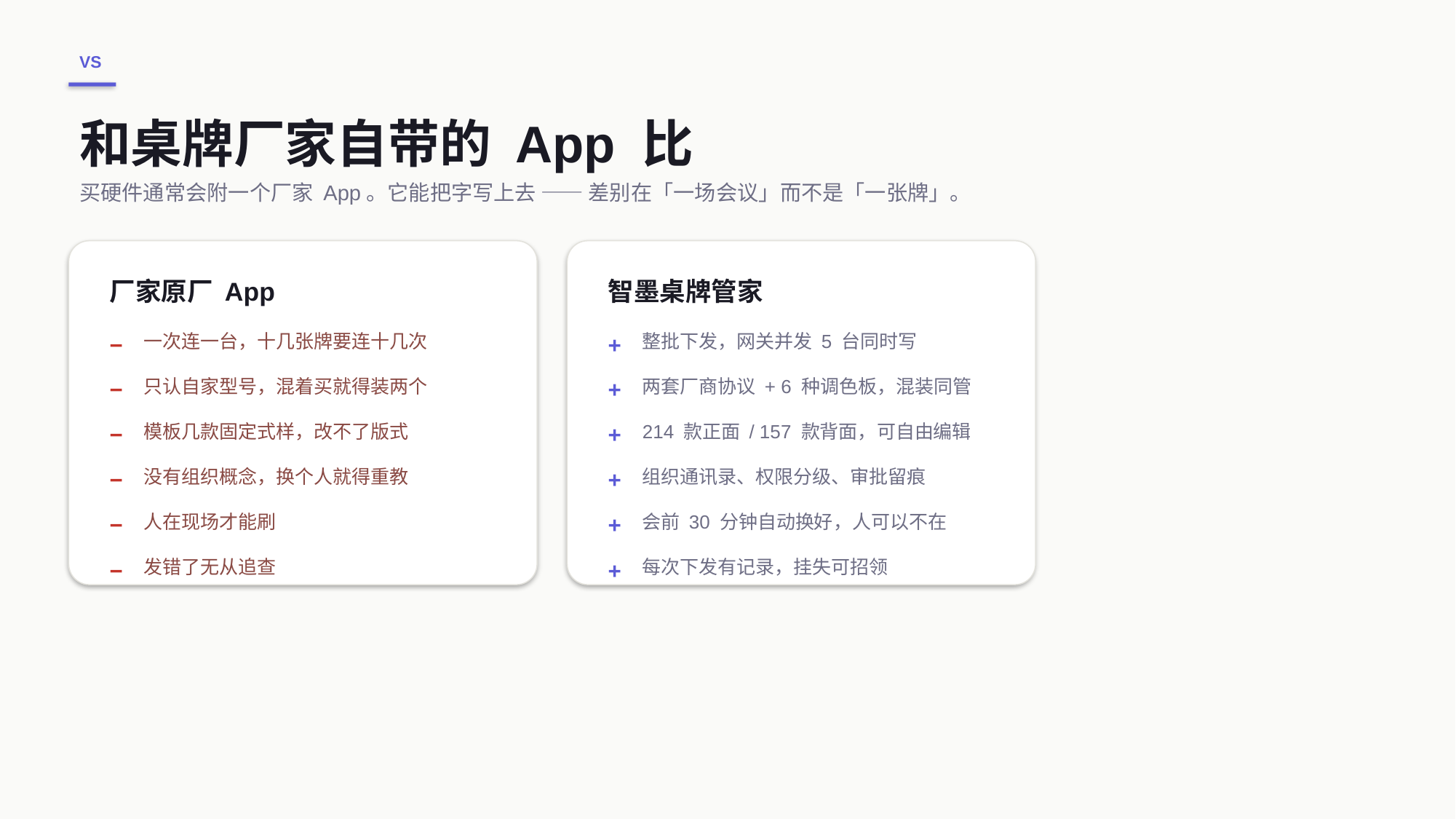

VS

和桌牌厂家自带的 App 比
买硬件通常会附一个厂家 App。它能把字写上去 —— 差别在「一场会议」而不是「一张牌」。

厂家原厂 App
智墨桌牌管家
−
一次连一台，十几张牌要连十几次
+
整批下发，网关并发 5 台同时写
−
只认自家型号，混着买就得装两个
+
两套厂商协议 + 6 种调色板，混装同管
−
模板几款固定式样，改不了版式
+
214 款正面 / 157 款背面，可自由编辑
−
没有组织概念，换个人就得重教
+
组织通讯录、权限分级、审批留痕
−
人在现场才能刷
+
会前 30 分钟自动换好，人可以不在
−
发错了无从追查
+
每次下发有记录，挂失可招领